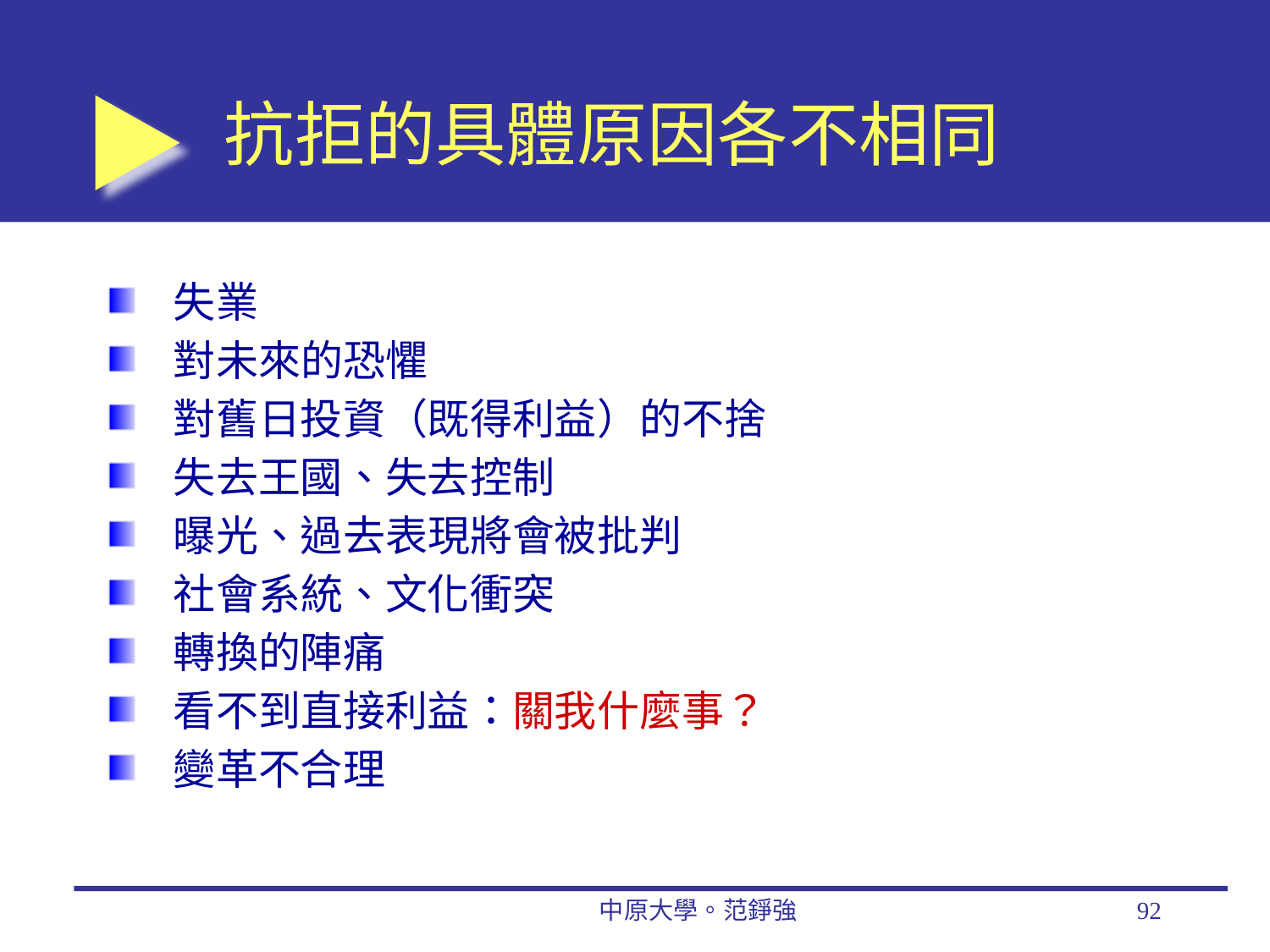

# 抗拒的具體原因各不相同
失業
對未來的恐懼
對舊日投資（既得利益）的不捨
失去王國、失去控制
曝光、過去表現將會被批判
社會系統、文化衝突
轉換的陣痛
看不到直接利益：關我什麼事？
變革不合理
中原大學。范錚強
92